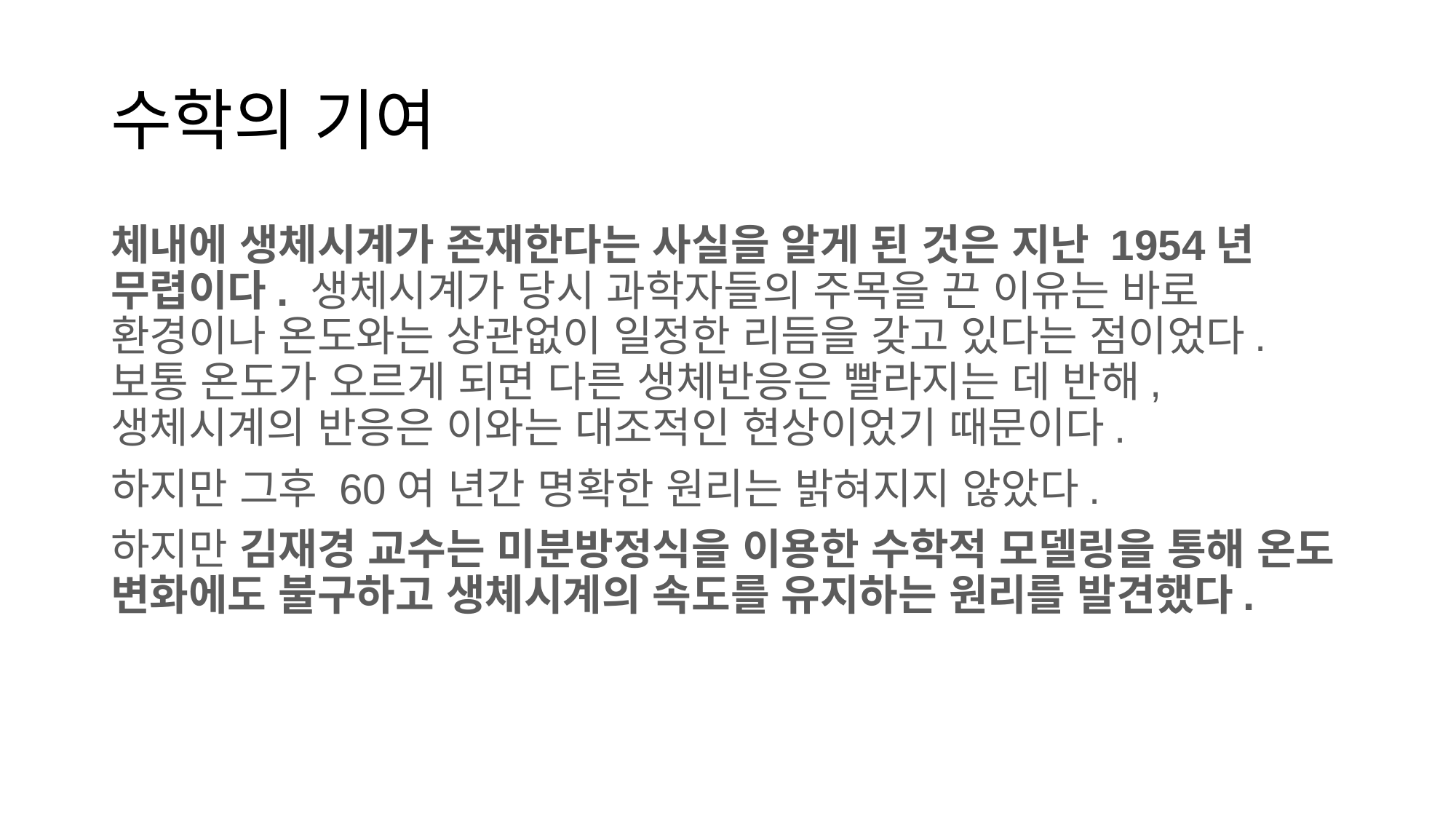

# 수학의 기여
체내에 생체시계가 존재한다는 사실을 알게 된 것은 지난 1954년 무렵이다. 생체시계가 당시 과학자들의 주목을 끈 이유는 바로 환경이나 온도와는 상관없이 일정한 리듬을 갖고 있다는 점이었다. 보통 온도가 오르게 되면 다른 생체반응은 빨라지는 데 반해, 생체시계의 반응은 이와는 대조적인 현상이었기 때문이다.
하지만 그후 60여 년간 명확한 원리는 밝혀지지 않았다.
하지만 김재경 교수는 미분방정식을 이용한 수학적 모델링을 통해 온도 변화에도 불구하고 생체시계의 속도를 유지하는 원리를 발견했다.